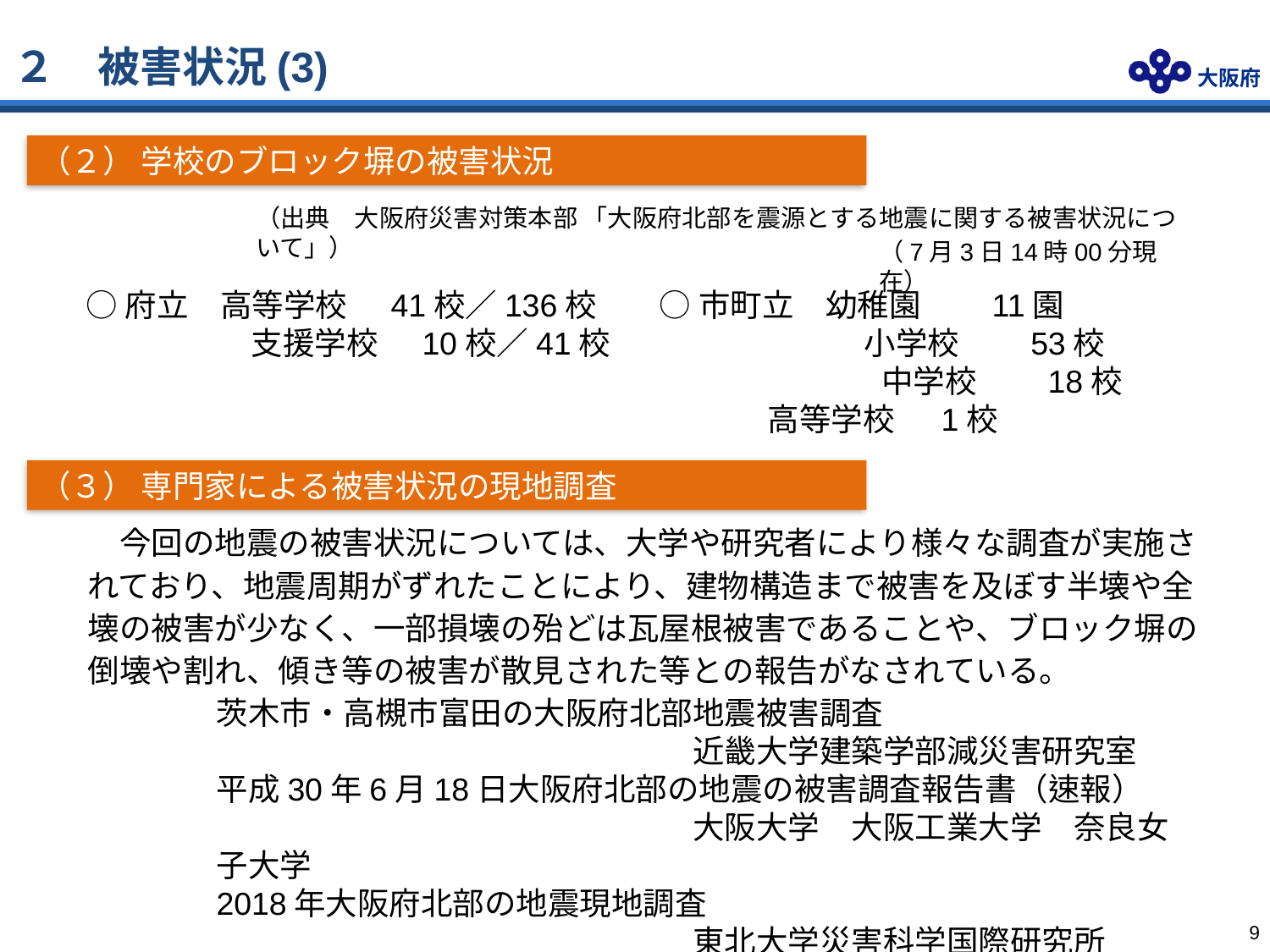

２　被害状況(3)
（２） 学校のブロック塀の被害状況
（出典　大阪府災害対策本部 「大阪府北部を震源とする地震に関する被害状況について」）
（7月3日14時00分現在）
○府立　高等学校     41校／136校
　　　　　 支援学校     10校／41校
○市町立　幼稚園　　11園
　　　　　 　 小学校　　53校
　　　　　　　中学校　　18校
              高等学校　 1校
（３） 専門家による被害状況の現地調査
　今回の地震の被害状況については、大学や研究者により様々な調査が実施されており、地震周期がずれたことにより、建物構造まで被害を及ぼす半壊や全壊の被害が少なく、一部損壊の殆どは瓦屋根被害であることや、ブロック塀の倒壊や割れ、傾き等の被害が散見された等との報告がなされている。
茨木市・高槻市富田の大阪府北部地震被害調査
　　　　　　　　　　　　　　　近畿大学建築学部減災害研究室
平成30年6月18日大阪府北部の地震の被害調査報告書（速報）
　　　　　　　　　　　　　　　大阪大学　大阪工業大学　奈良女子大学
2018年大阪府北部の地震現地調査
　　　　　　　　　　　　　　　東北大学災害科学国際研究所　　　　　　　　など
9